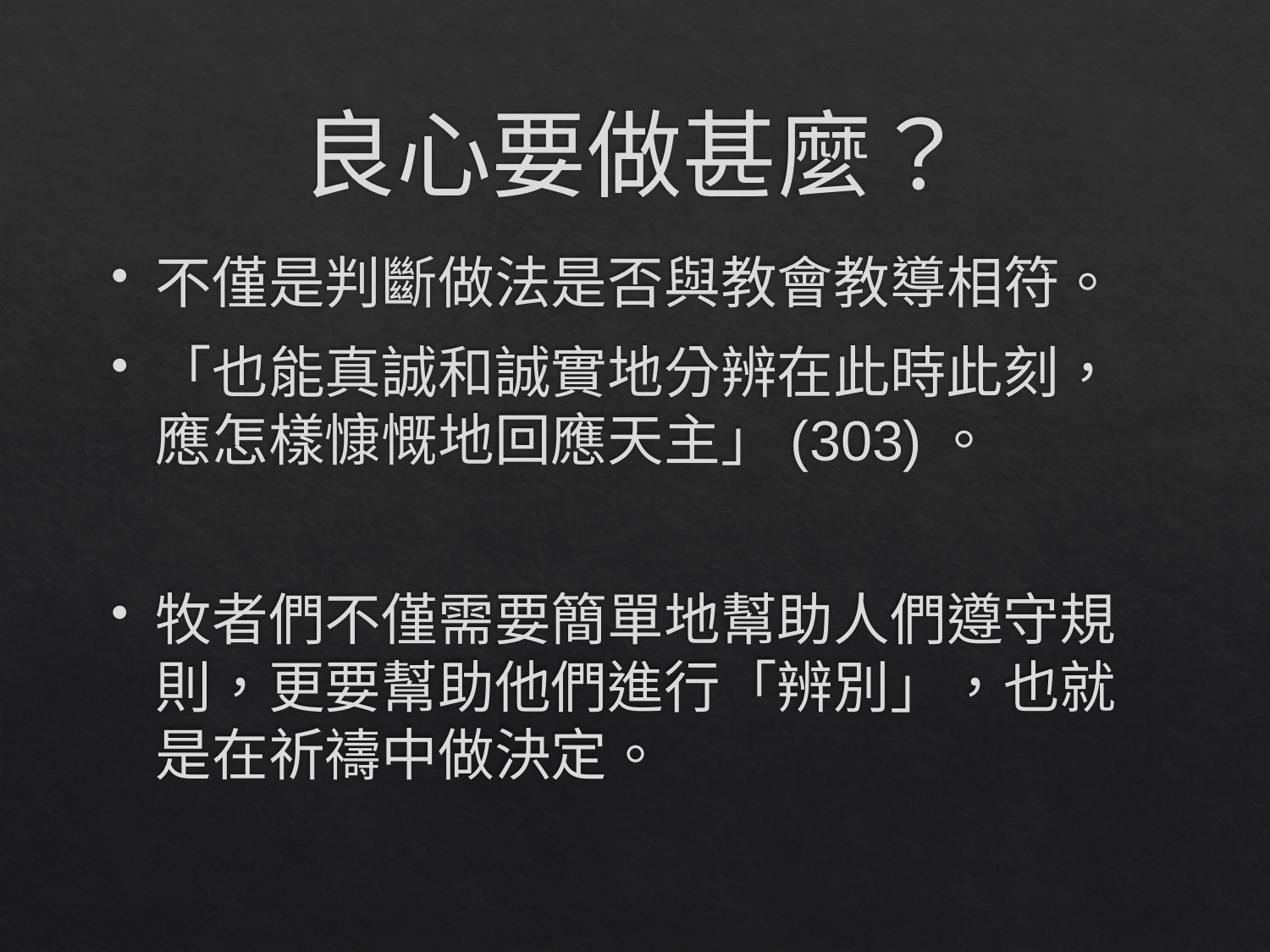

# 良心要做甚麼？
不僅是判斷做法是否與教會教導相符。
「也能真誠和誠實地分辨在此時此刻，應怎樣慷慨地回應天主」(303)。

牧者們不僅需要簡單地幫助人們遵守規則，更要幫助他們進行「辨別」，也就是在祈禱中做決定。